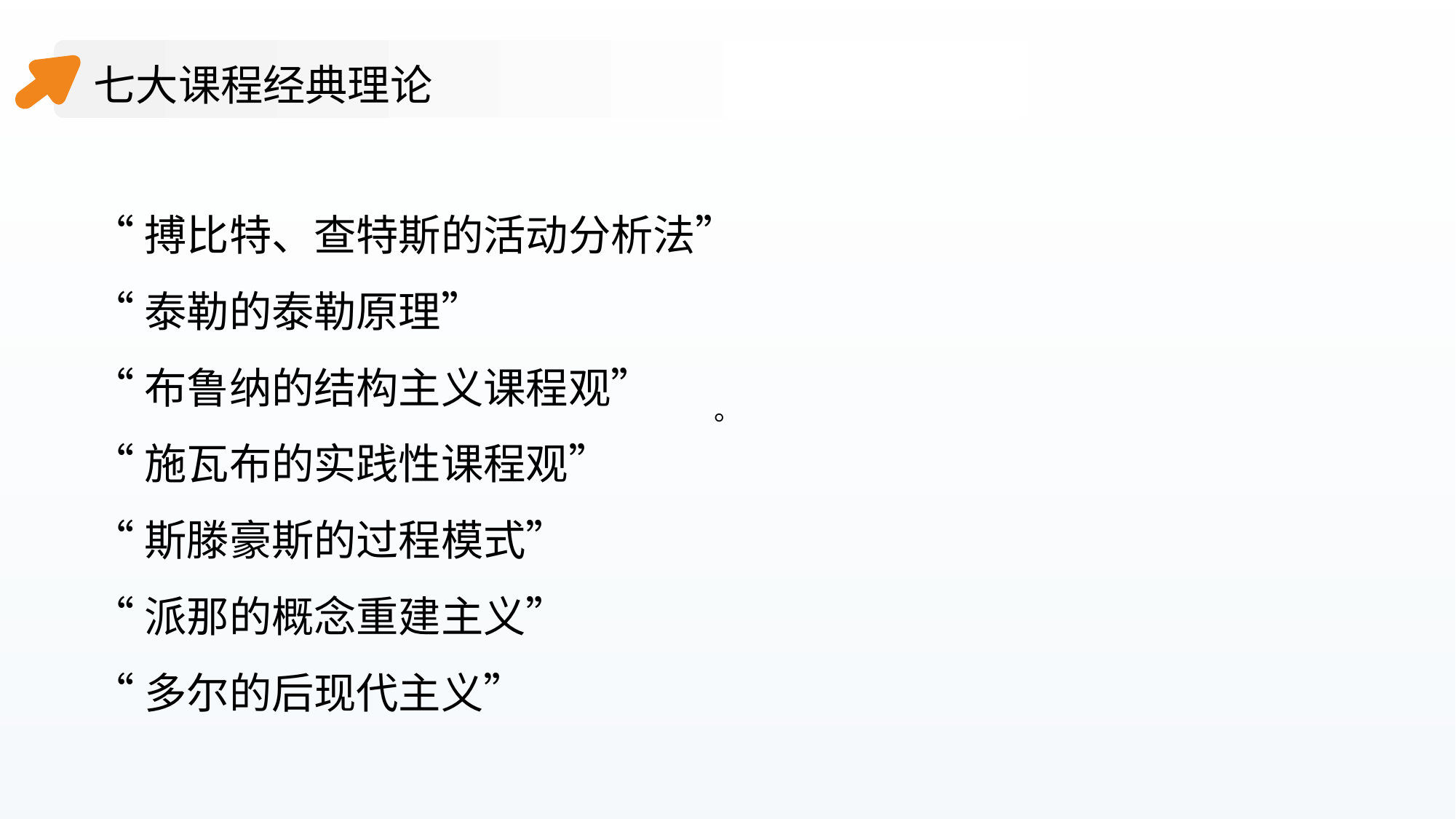

。

七大课程经典理论
“搏比特、查特斯的活动分析法”
“泰勒的泰勒原理”
“布鲁纳的结构主义课程观”
“施瓦布的实践性课程观”
“斯滕豪斯的过程模式”
“派那的概念重建主义”
“多尔的后现代主义”